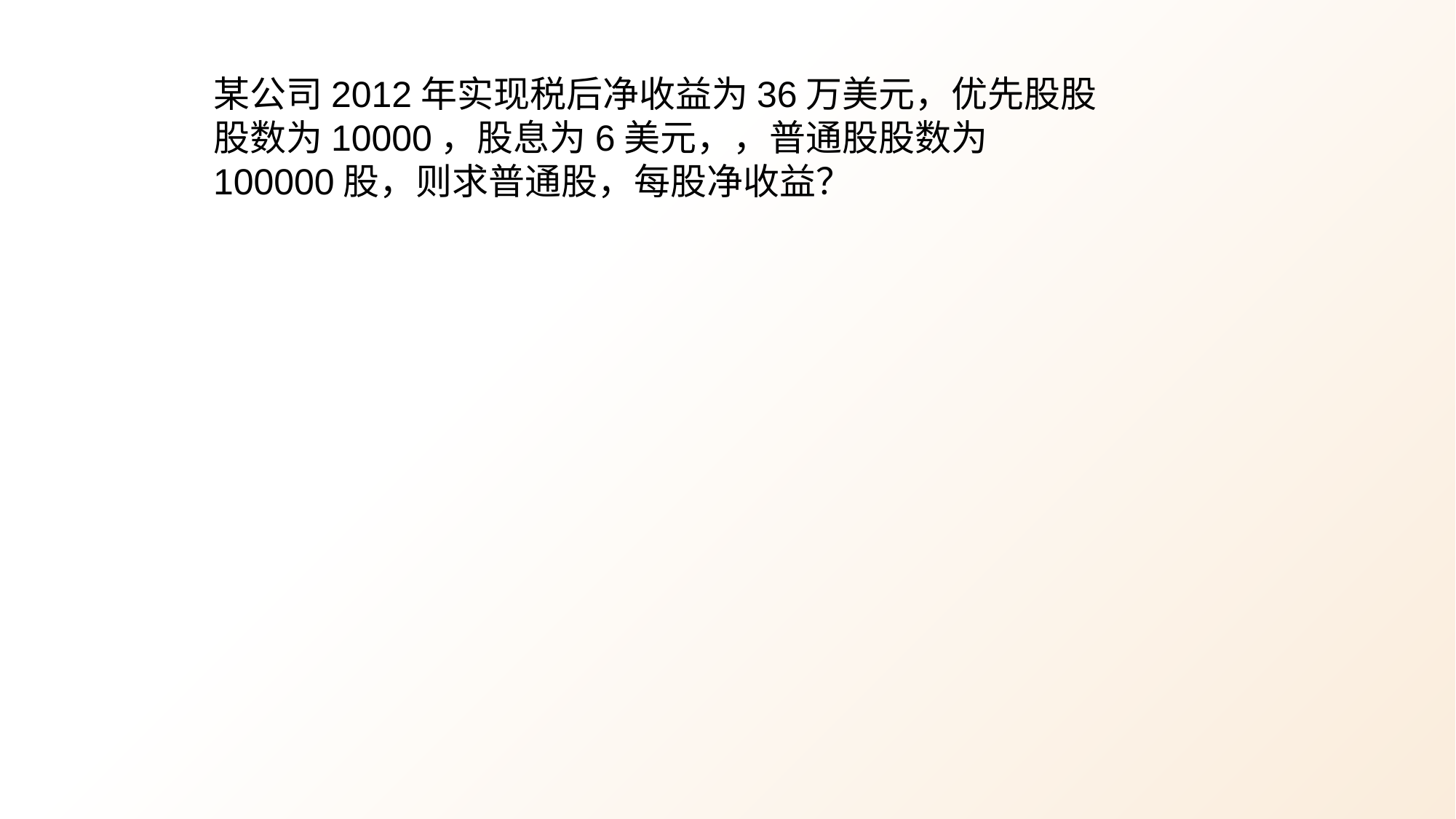

某公司2012年实现税后净收益为36万美元，优先股股股数为10000，股息为6美元，，普通股股数为100000股，则求普通股，每股净收益？